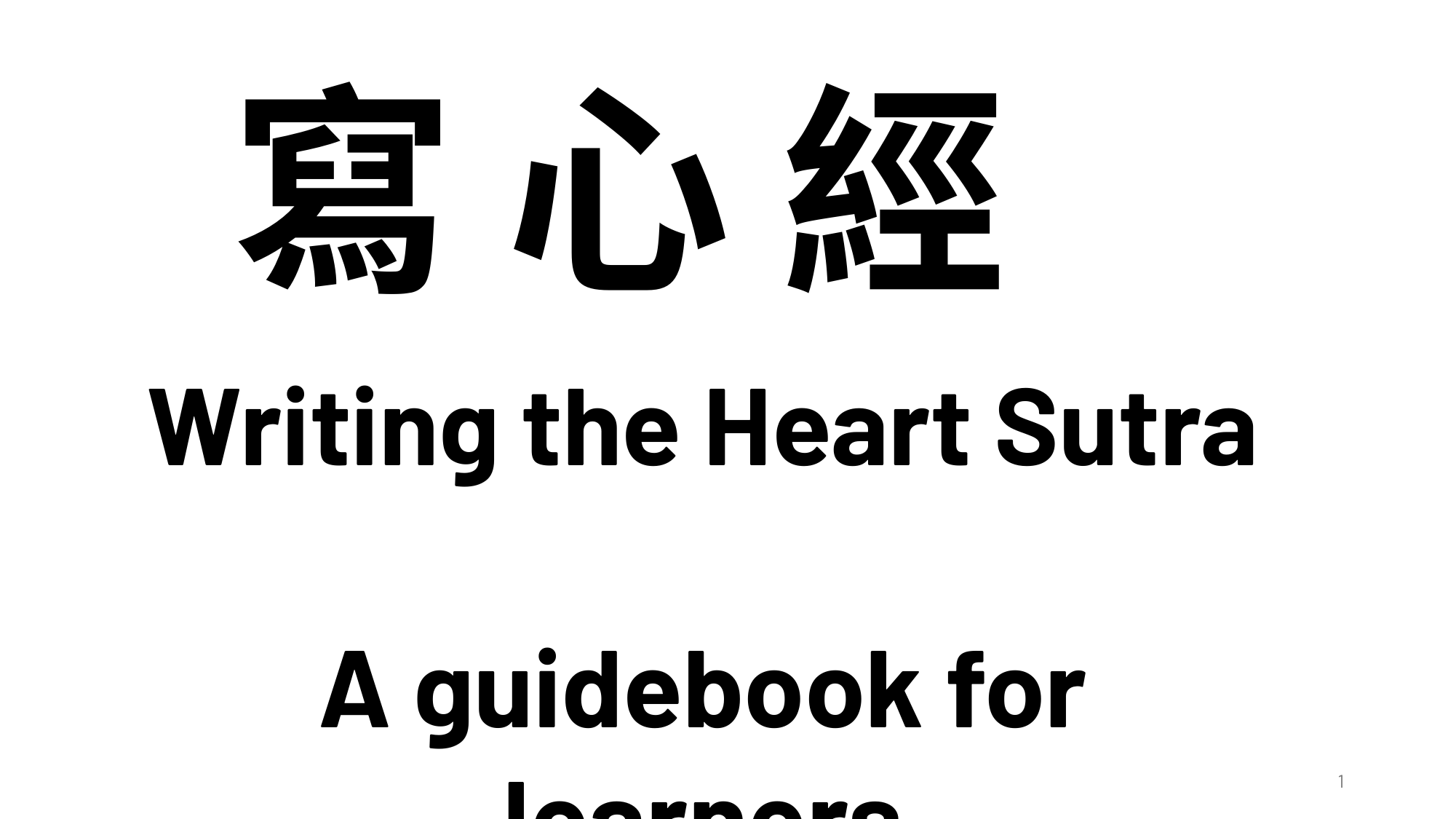

寫 心 經
Writing the Heart Sutra

A guidebook for learners
1